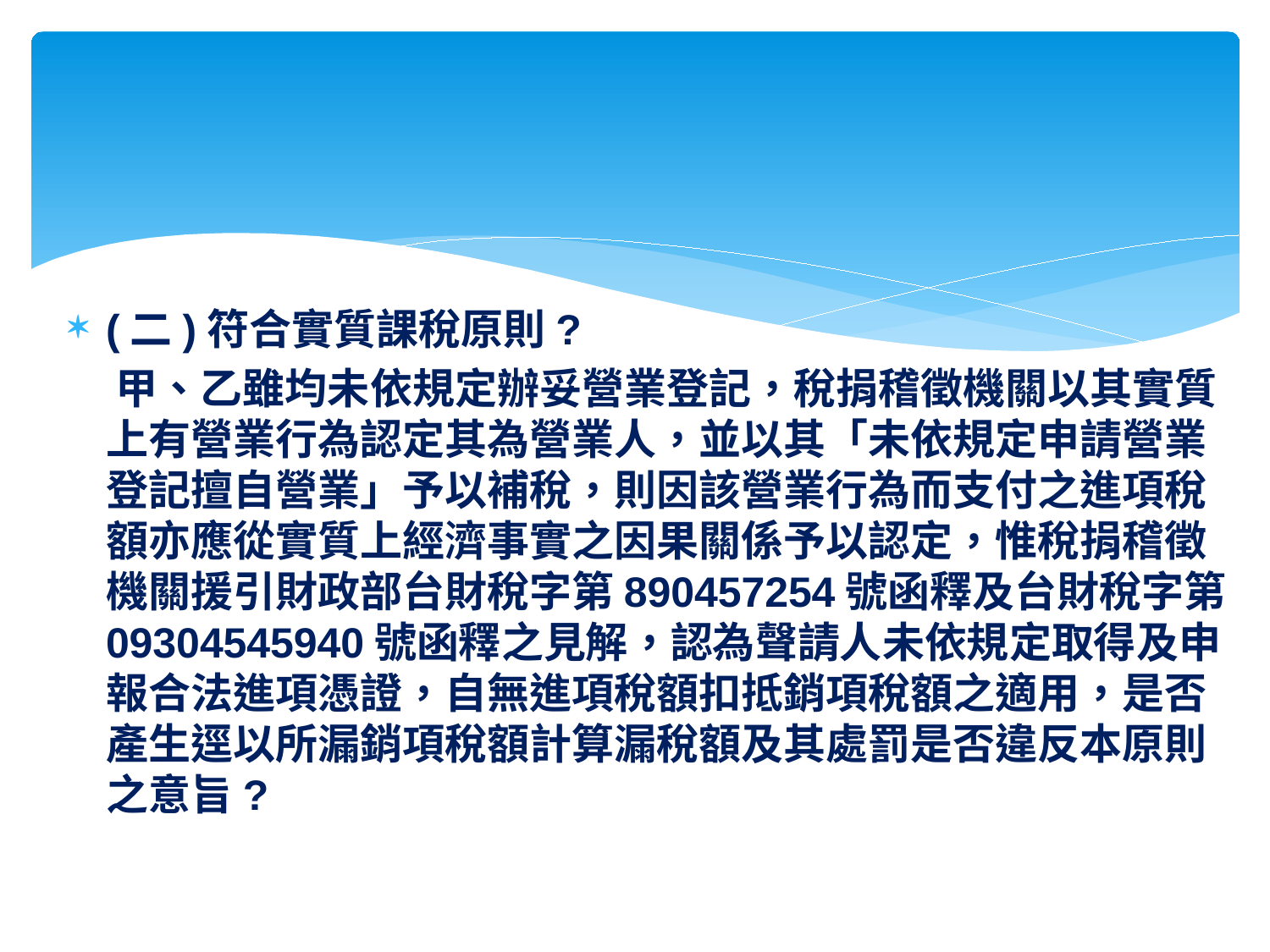

(二)符合實質課稅原則?
    甲、乙雖均未依規定辦妥營業登記，稅捐稽徵機關以其實質上有營業行為認定其為營業人，並以其「未依規定申請營業登記擅自營業」予以補稅，則因該營業行為而支付之進項稅額亦應從實質上經濟事實之因果關係予以認定，惟稅捐稽徵機關援引財政部台財稅字第890457254號函釋及台財稅字第09304545940號函釋之見解，認為聲請人未依規定取得及申報合法進項憑證，自無進項稅額扣抵銷項稅額之適用，是否產生逕以所漏銷項稅額計算漏稅額及其處罰是否違反本原則之意旨?